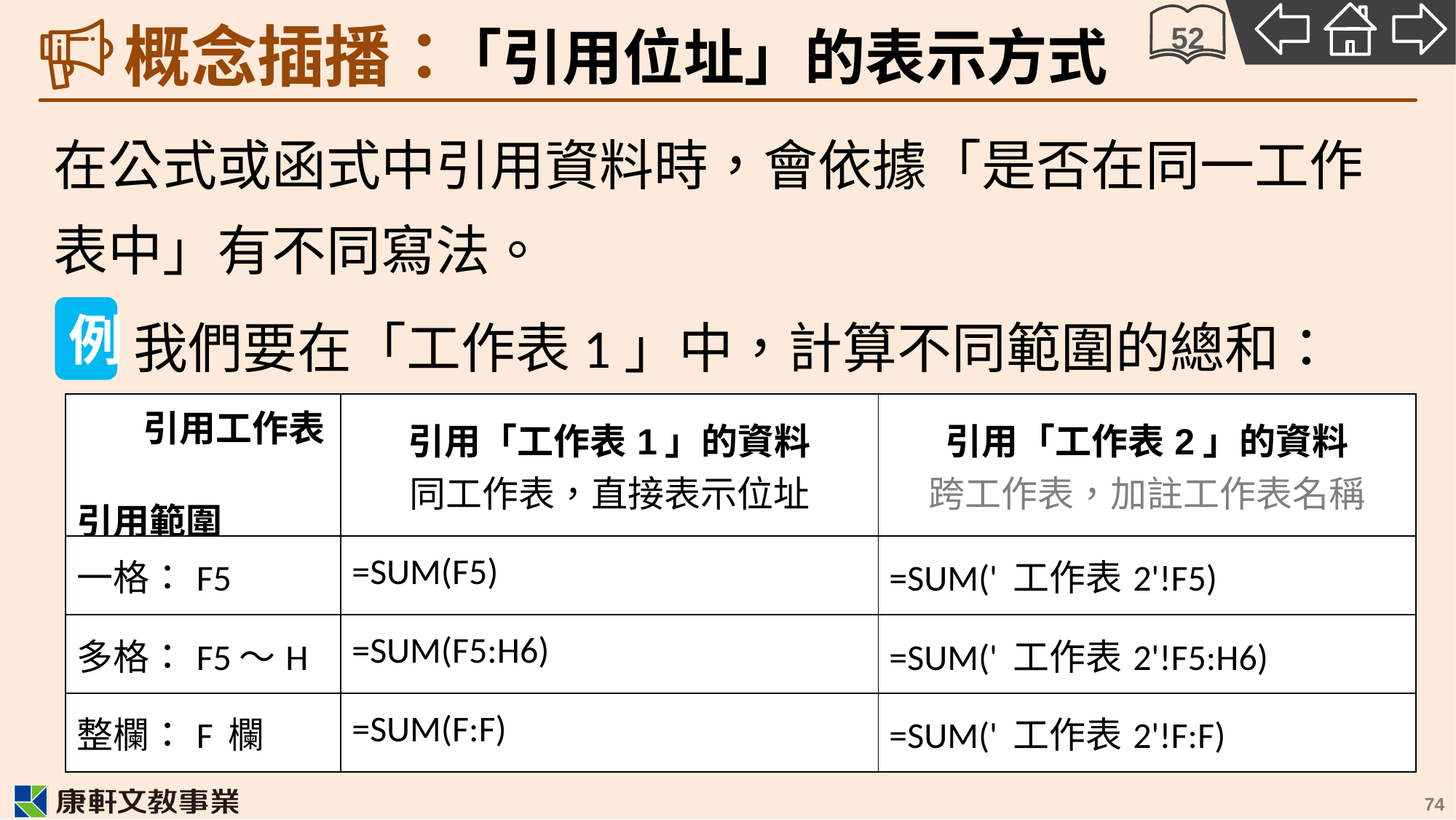

52
# 「引用位址」的表示方式
在公式或函式中引用資料時，會依據「是否在同一工作表中」有不同寫法。
 　我們要在「工作表1」中，計算不同範圍的總和：
例
| 引用工作表 引用範圍 | 引用「工作表1」的資料 同工作表，直接表示位址 | 引用「工作表2」的資料 跨工作表，加註工作表名稱 |
| --- | --- | --- |
| 一格：F5 | =SUM(F5) | =SUM(' 工作表2'!F5) |
| 多格：F5～H | =SUM(F5:H6) | =SUM(' 工作表2'!F5:H6) |
| 整欄：F 欄 | =SUM(F:F) | =SUM(' 工作表2'!F:F) |
74